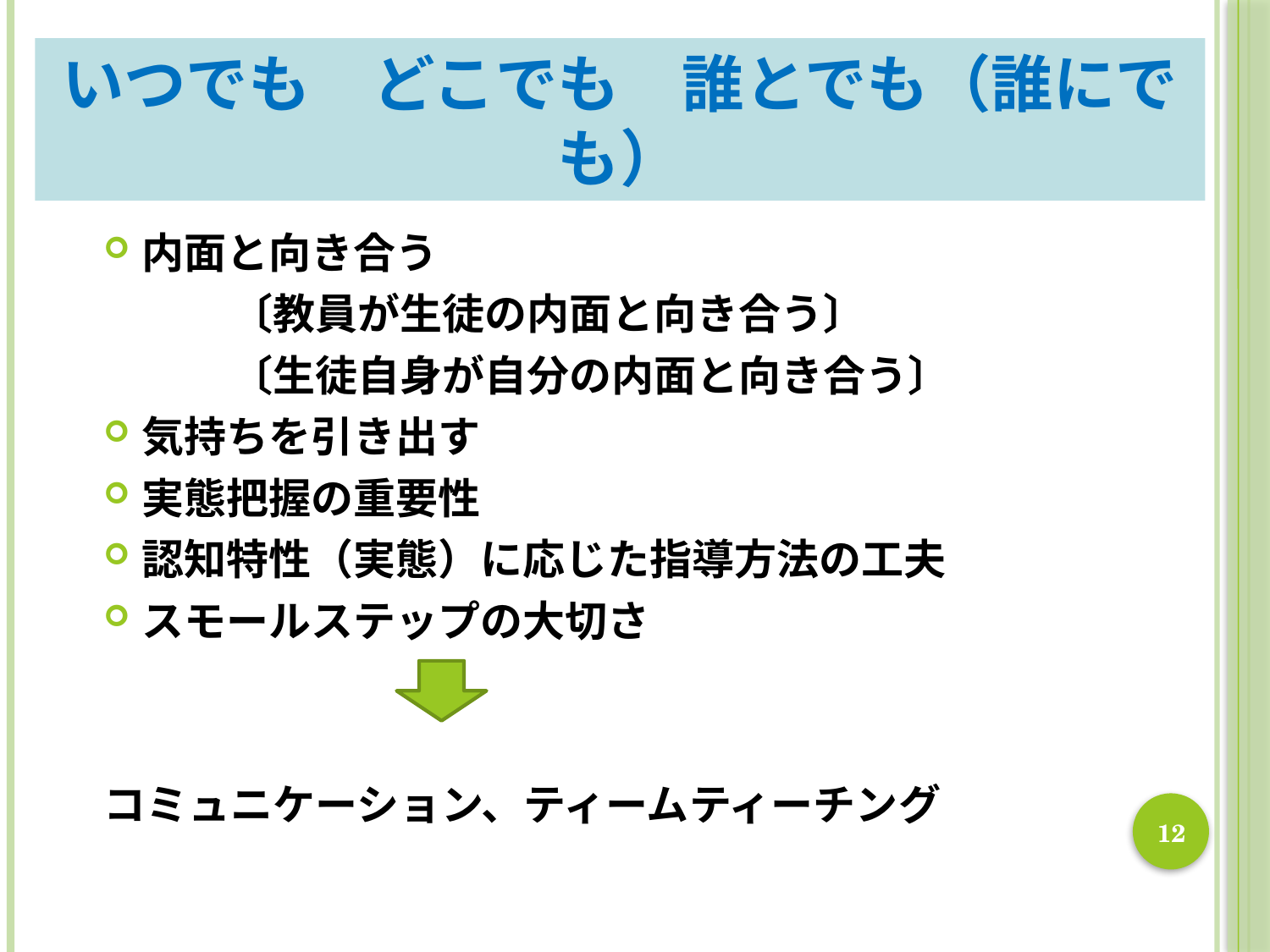

# いつでも　どこでも　誰とでも（誰にでも）
内面と向き合う
　　　〔教員が生徒の内面と向き合う〕
　　　〔生徒自身が自分の内面と向き合う〕
気持ちを引き出す
実態把握の重要性
認知特性（実態）に応じた指導方法の工夫
スモールステップの大切さ

コミュニケーション、ティームティーチング

12